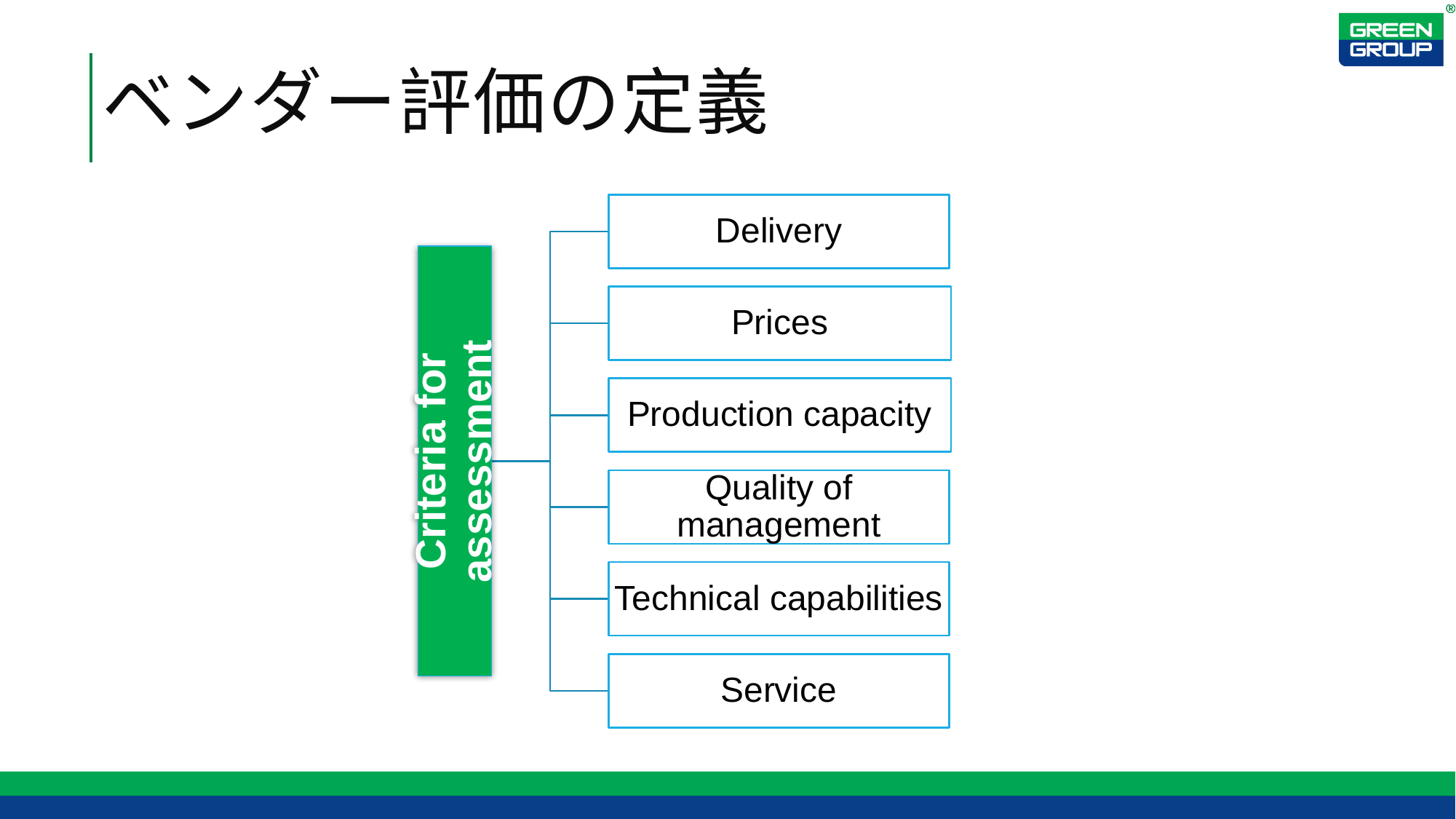

# ベンダー評価の定義

Criteria for assessment
Delivery
Prices
Production capacity
Quality of management
Technical capabilities
Service